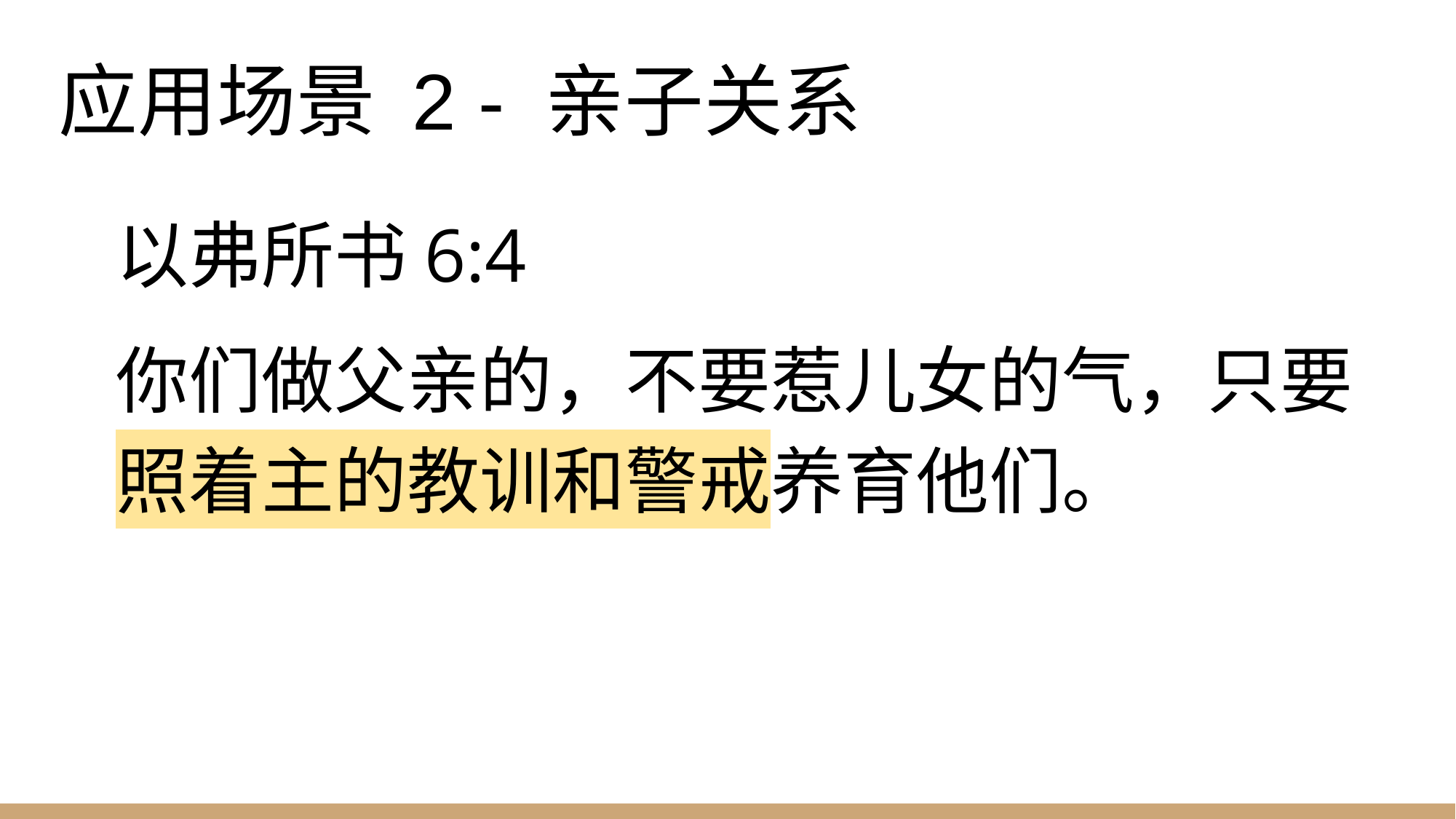

# 应用场景 2 - 亲子关系
以弗所书6:4
你们做父亲的，不要惹儿女的气，只要照着主的教训和警戒养育他们。